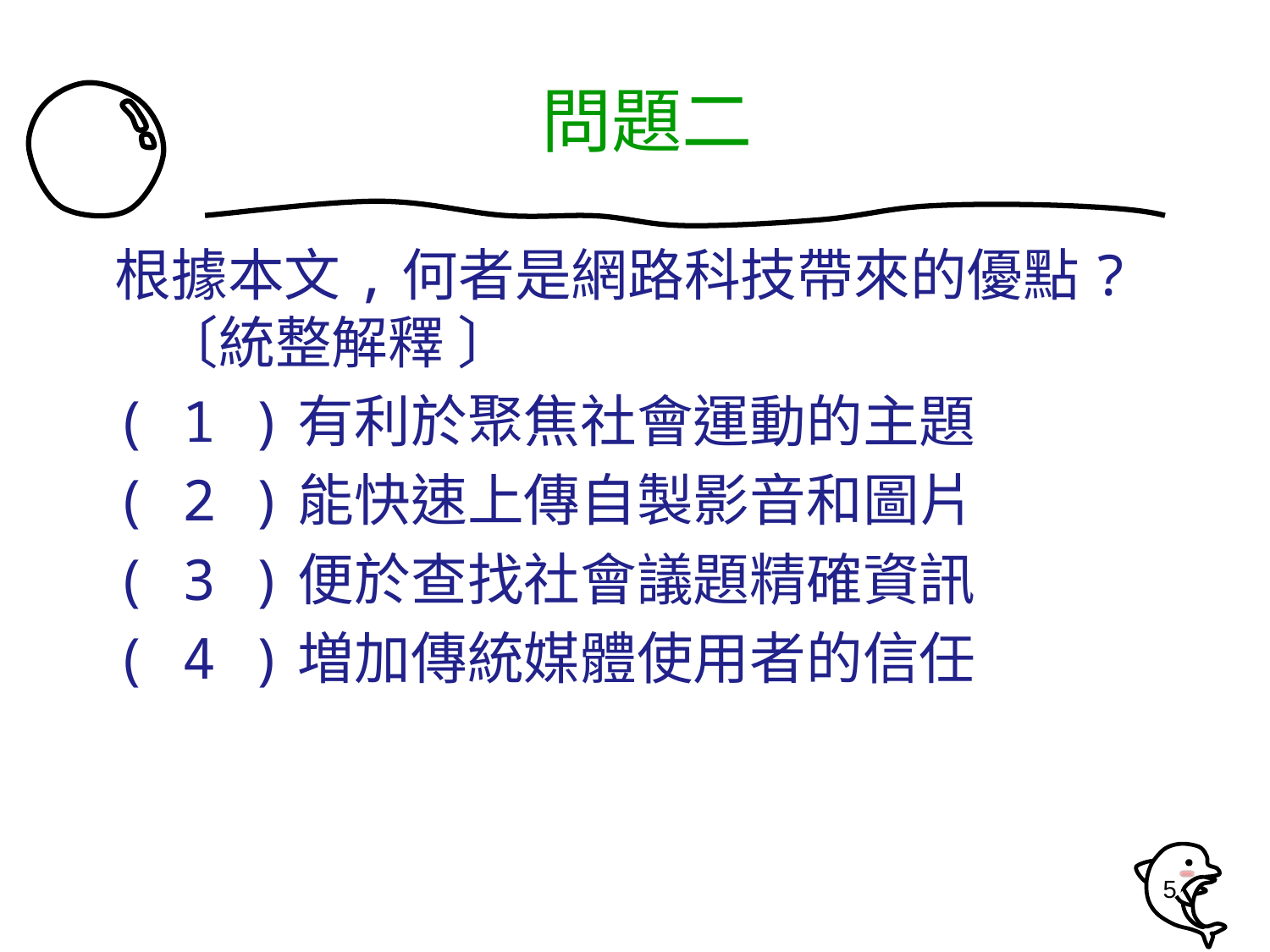

# 問題二
根據本文,何者是網路科技帶來的優點? 〔統整解釋 〕
( 1 )有利於聚焦社會運動的主題
( 2 )能快速上傳自製影音和圖片
( 3 )便於查找社會議題精確資訊
( 4 )増加傳統媒體使用者的信任

5